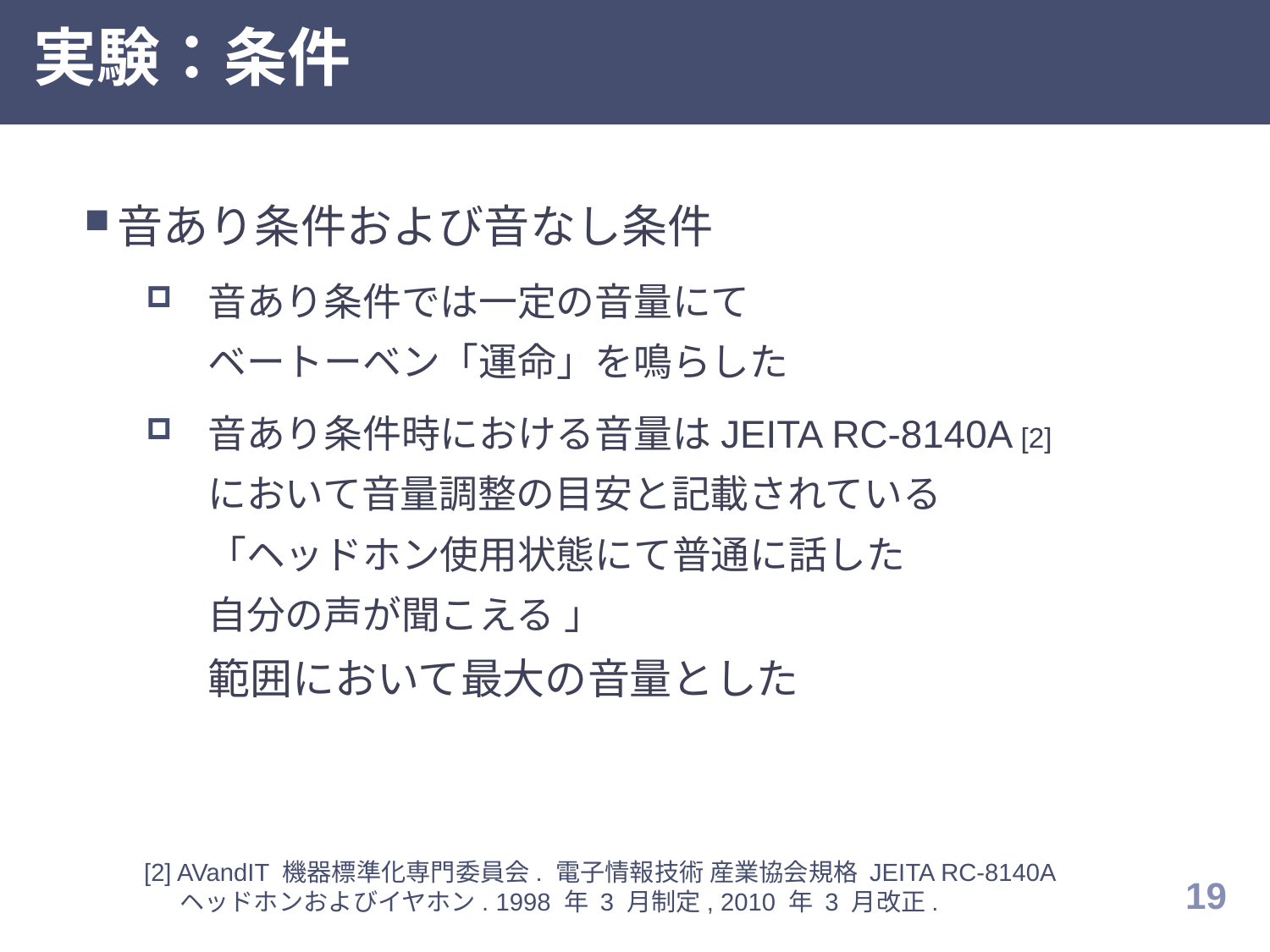

# 実験：条件
音あり条件および音なし条件
音あり条件では一定の音量にて
ベートーベン「運命」を鳴らした
音あり条件時における音量はJEITA RC-8140A [2]
において音量調整の目安と記載されている
「ヘッドホン使用状態にて普通に話した
自分の声が聞こえる 」
範囲において最大の音量とした
[2] AVandIT 機器標準化専門委員会. 電子情報技術 産業協会規格 JEITA RC-8140A
　  ヘッドホンおよびイヤホン. 1998 年 3 月制定, 2010 年 3 月改正.
19